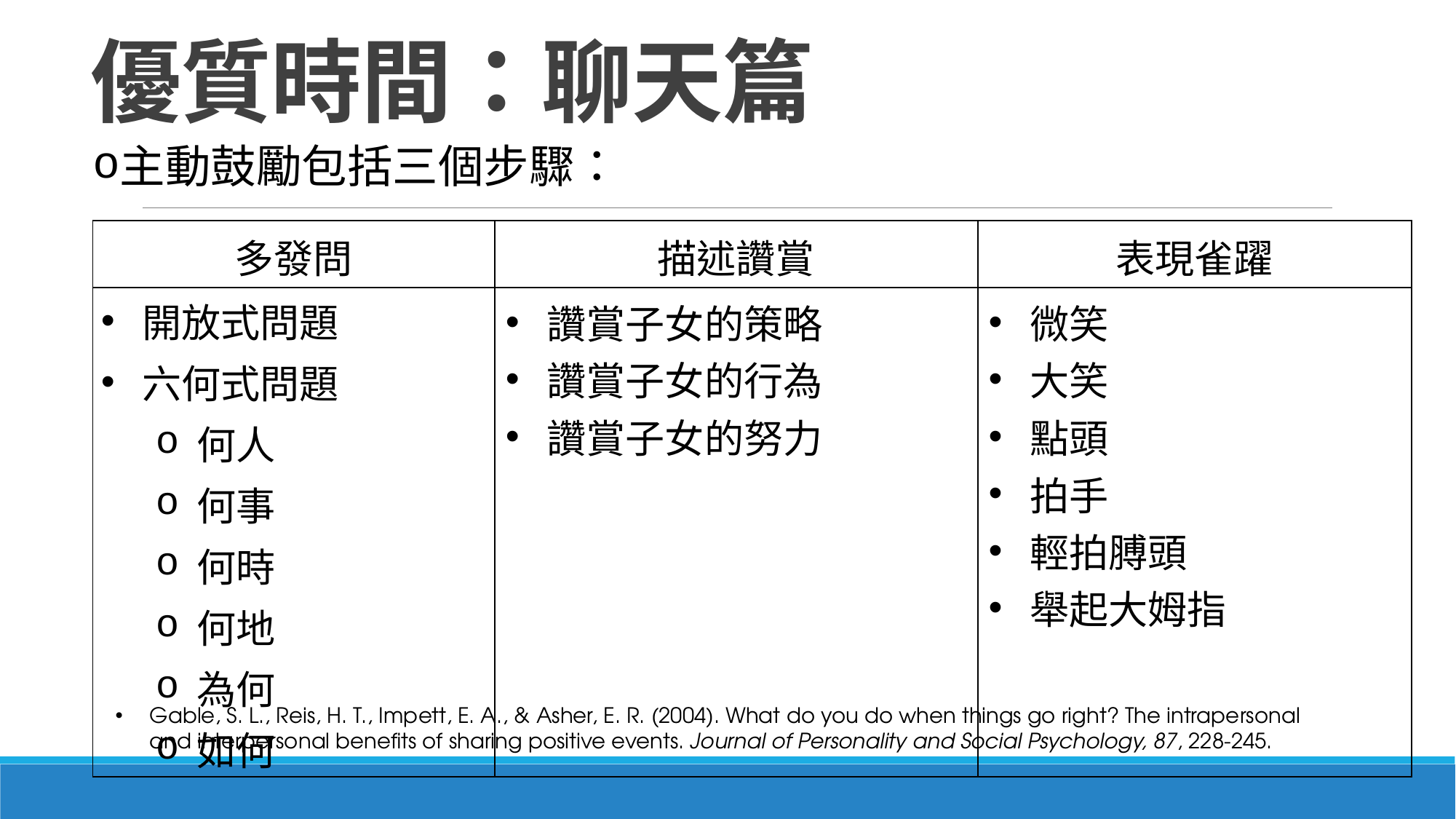

# 優質時間：聊天篇
主動鼓勵包括三個步驟：

| 多發問 | 描述讚賞 | 表現雀躍 |
| --- | --- | --- |
| 開放式問題 六何式問題 何人 何事 何時 何地 為何 如何 | 讚賞子女的策略 讚賞子女的行為 讚賞子女的努力 | 微笑 大笑 點頭 拍手 輕拍膊頭 舉起大姆指 |

Gable, S. L., Reis, H. T., Impett, E. A., & Asher, E. R. (2004). What do you do when things go right? The intrapersonal and interpersonal benefits of sharing positive events. Journal of Personality and Social Psychology, 87, 228-245.